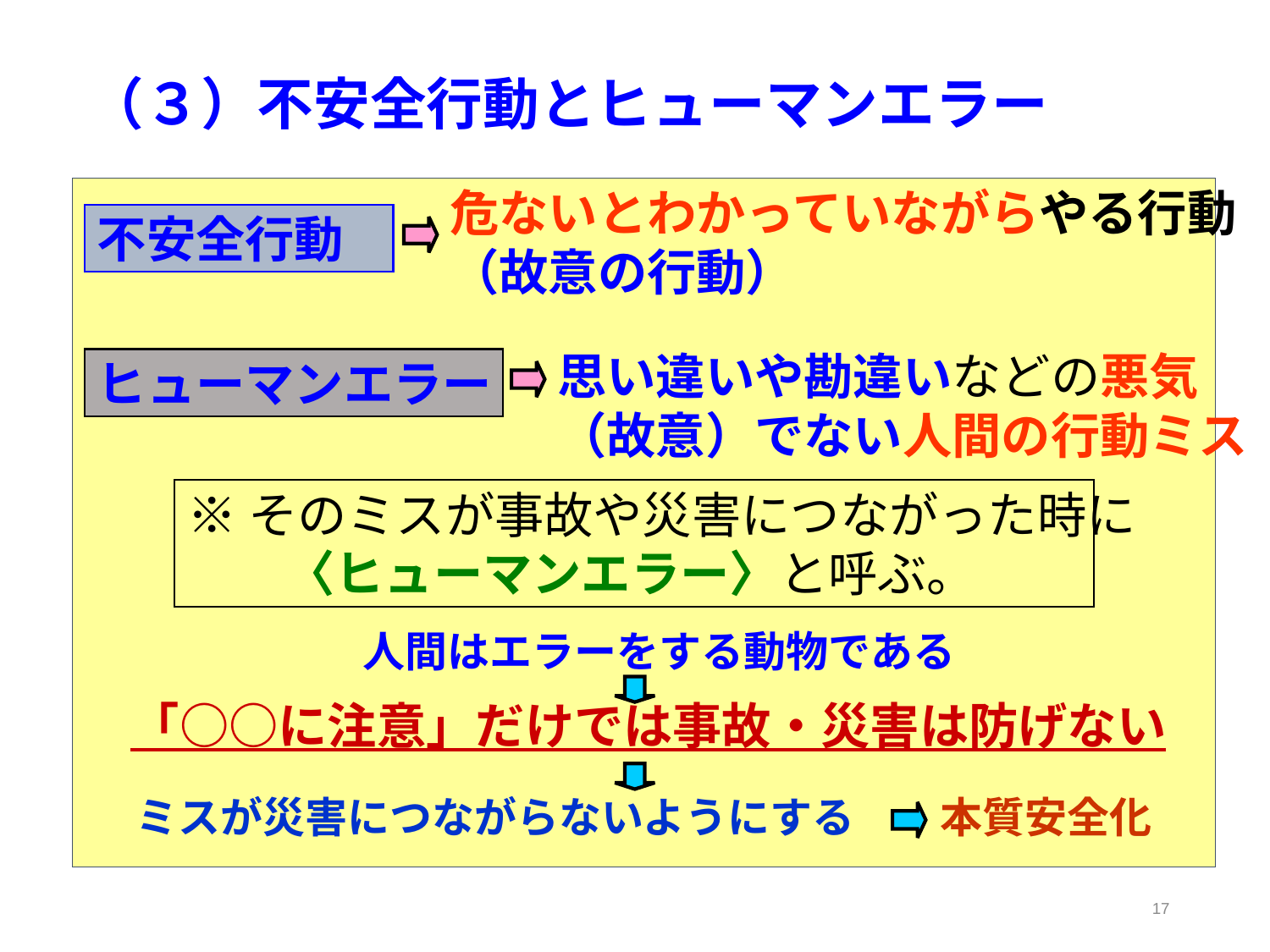

# （３）不安全行動とヒューマンエラー

危ないとわかっていながらやる行動
（故意の行動）
不安全行動

思い違いや勘違いなどの悪気
（故意）でない人間の行動ミス
ヒューマンエラー

※そのミスが事故や災害につながった時に
　　〈ヒューマンエラー〉と呼ぶ。
人間はエラーをする動物である

「○○に注意」だけでは事故・災害は防げない

ミスが災害につながらないようにする　　本質安全化

17